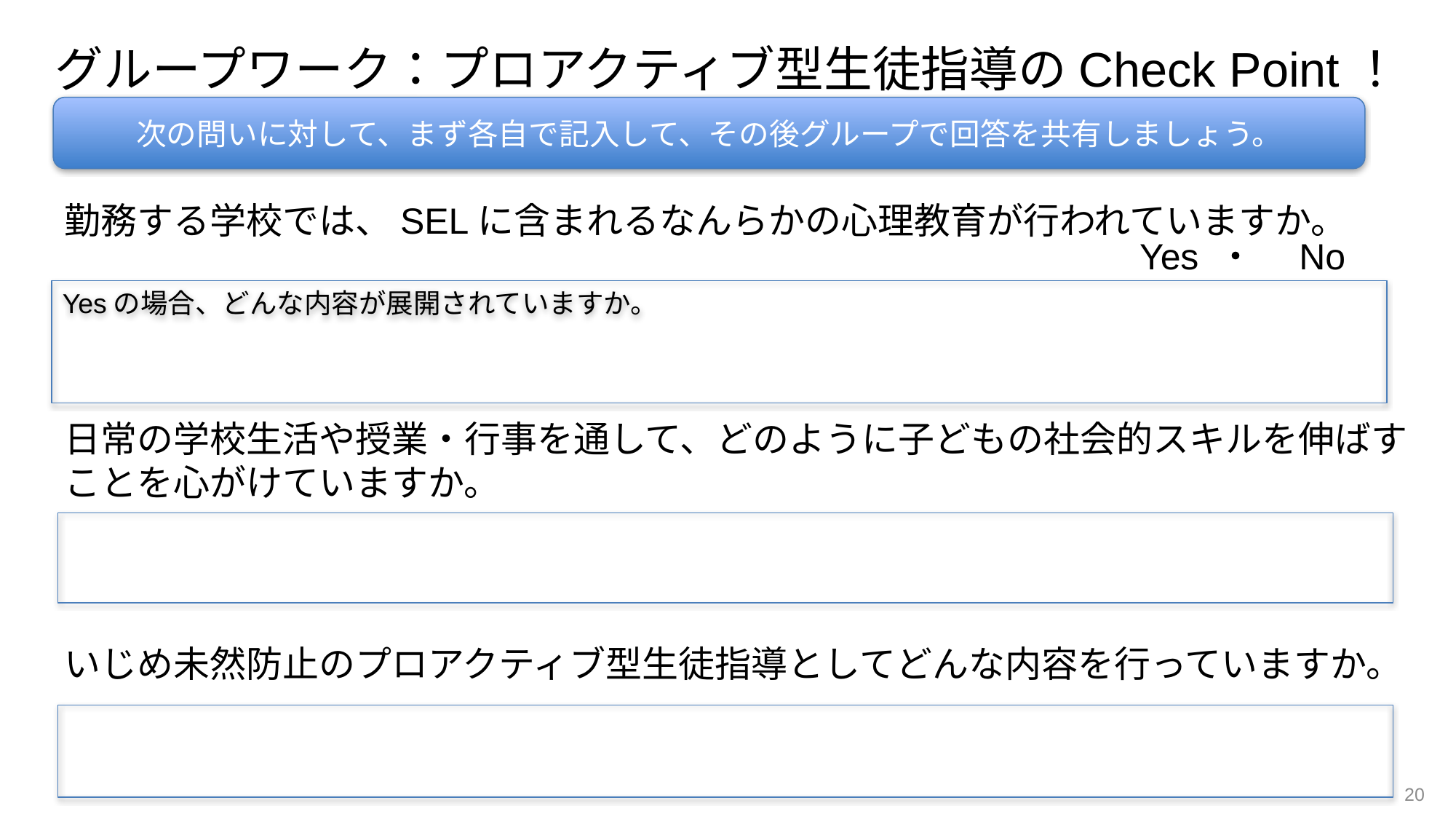

# グループワーク：プロアクティブ型生徒指導のCheck Point！
次の問いに対して、まず各自で記入して、その後グループで回答を共有しましょう。
勤務する学校では、SELに含まれるなんらかの心理教育が行われていますか。
Yes ・　No
Yesの場合、どんな内容が展開されていますか。
日常の学校生活や授業・行事を通して、どのように子どもの社会的スキルを伸ばすことを心がけていますか。

いじめ未然防止のプロアクティブ型生徒指導としてどんな内容を行っていますか。

20